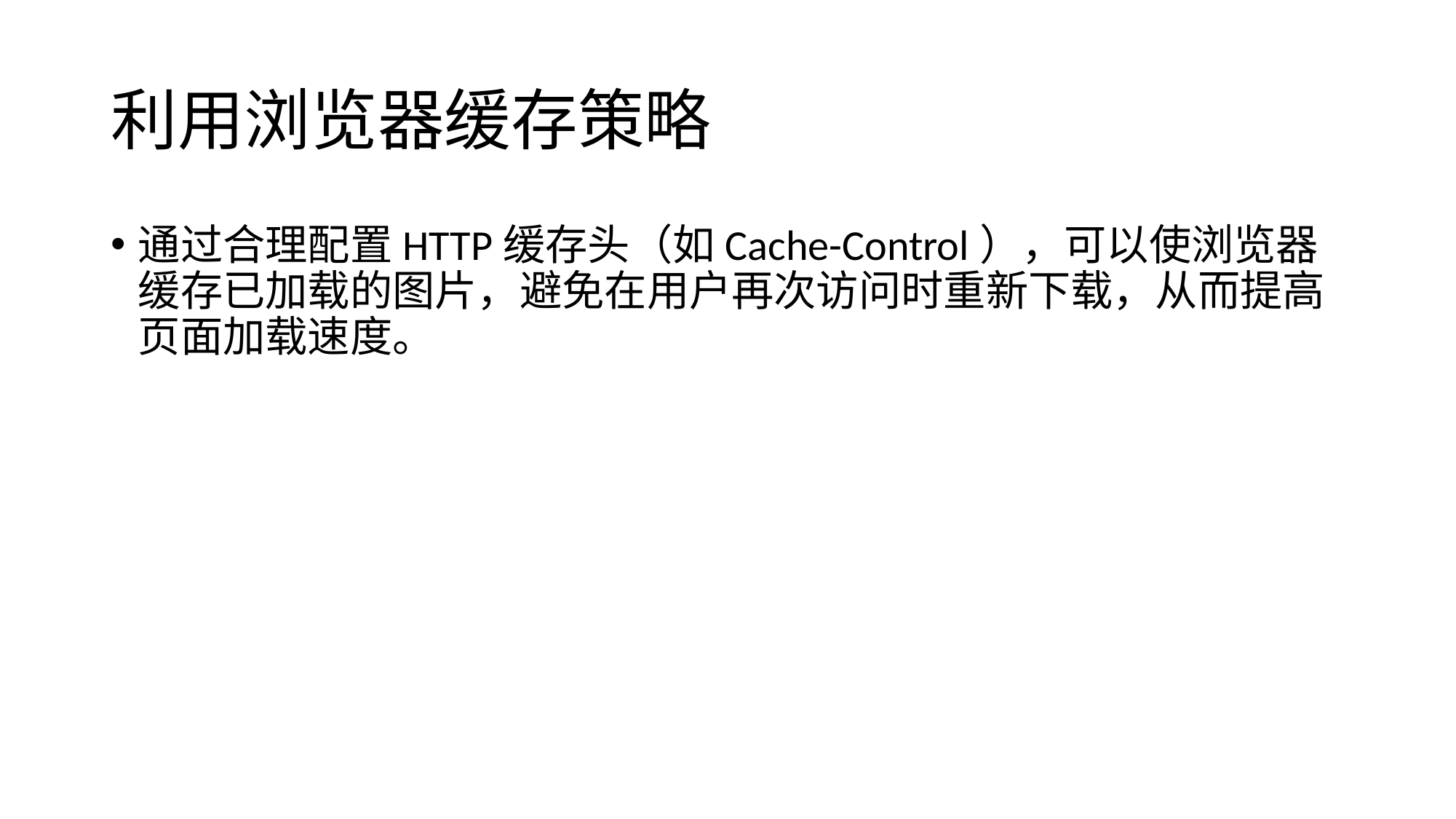

# 利用浏览器缓存策略
通过合理配置HTTP缓存头（如Cache-Control），可以使浏览器缓存已加载的图片，避免在用户再次访问时重新下载，从而提高页面加载速度。